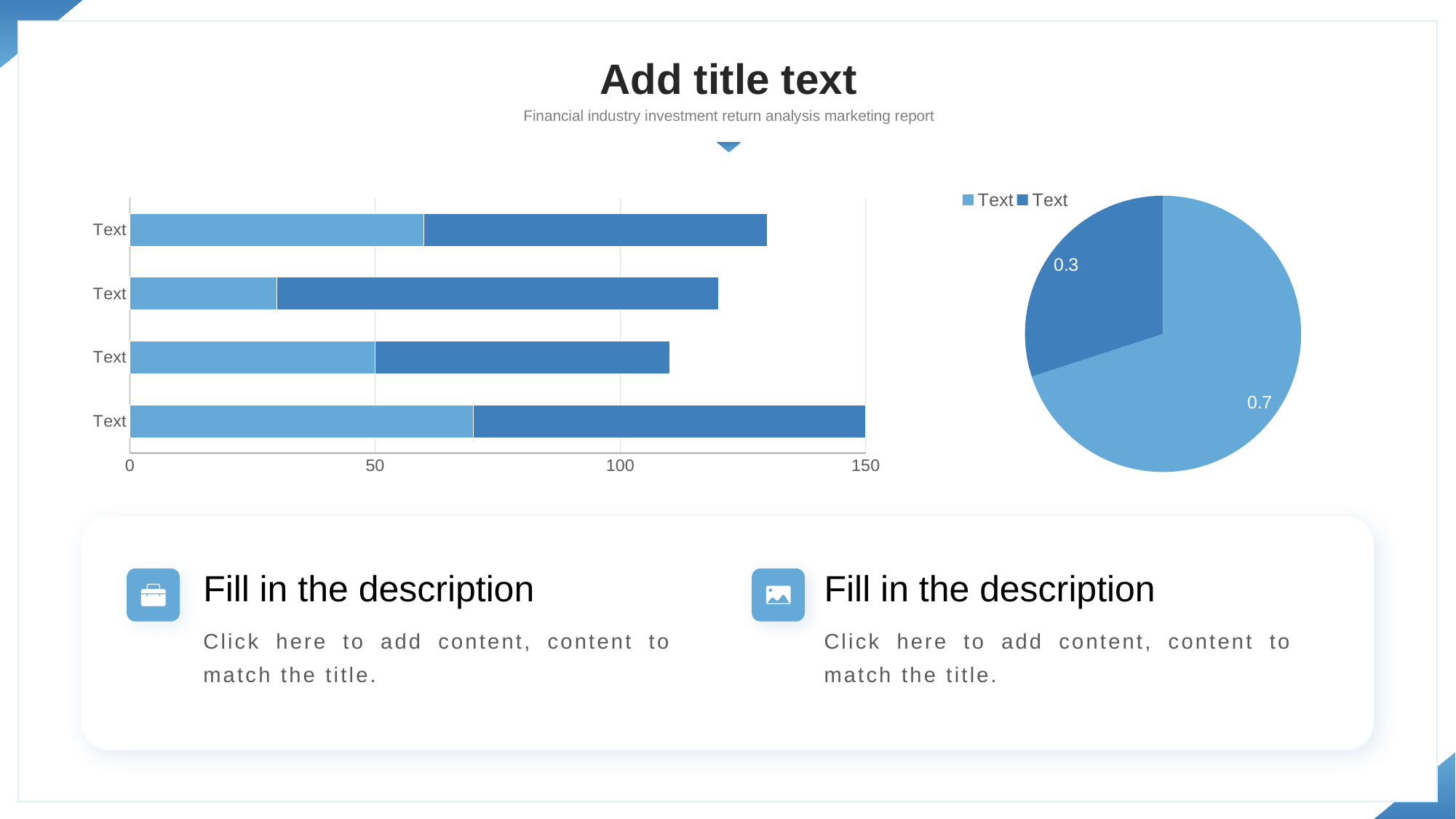

Add title text
Financial industry investment return analysis marketing report

### Chart

| Category | 系列 1 |
|---|---|
| Text | 0.7 |
| Text | 0.3 |

### Chart

| Category | Text | Text |
|---|---|---|
| Text | 70.0 | 80.0 |
| Text | 50.0 | 60.0 |
| Text | 30.0 | 90.0 |
| Text | 60.0 | 70.0 |
Fill in the description
Click here to add content, content to match the title.
Fill in the description
Click here to add content, content to match the title.